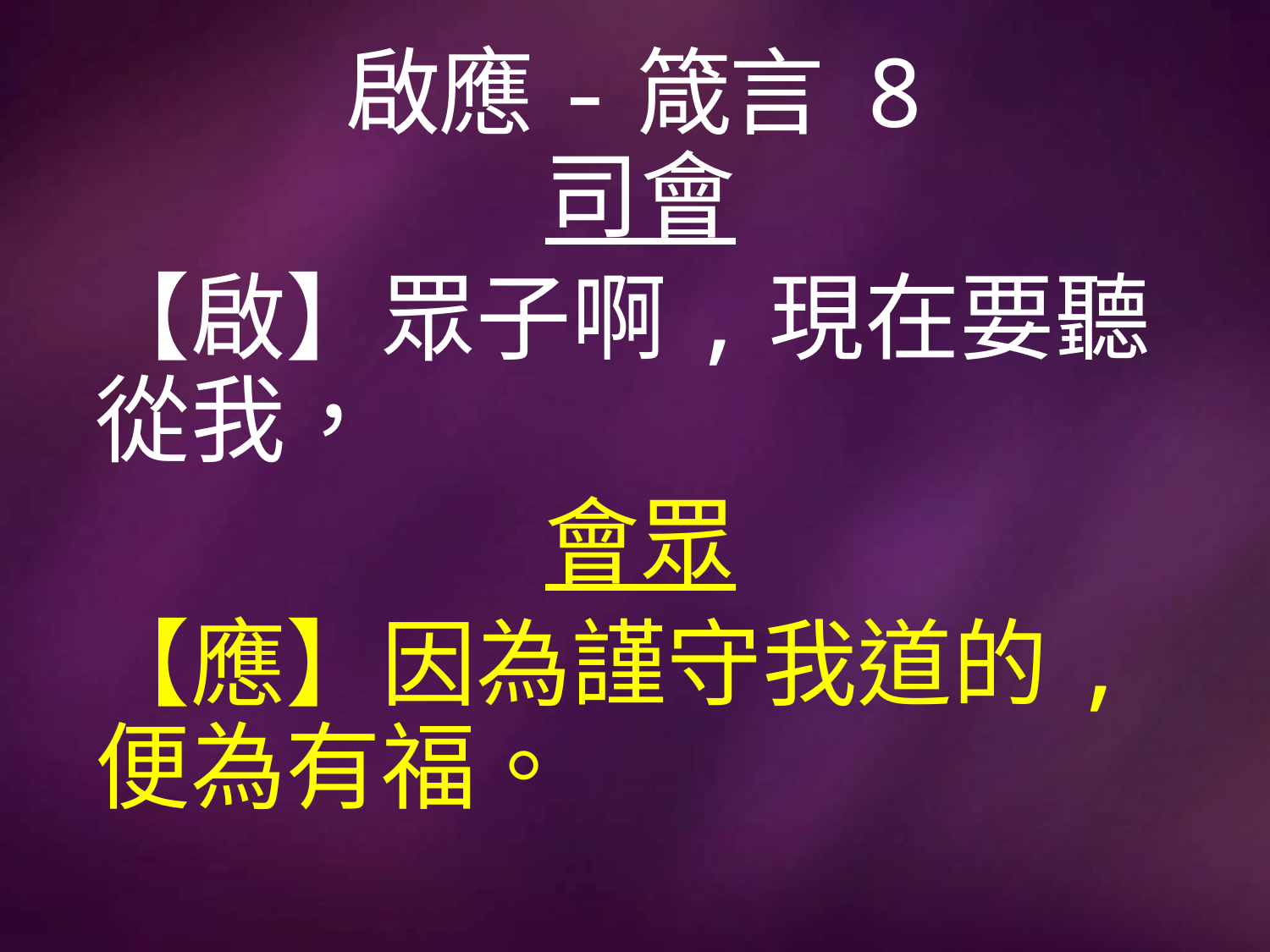

# 啟應-箴言 8
司會
【啟】眾子啊,現在要聽從我，
會眾
【應】因為謹守我道的,便為有福。